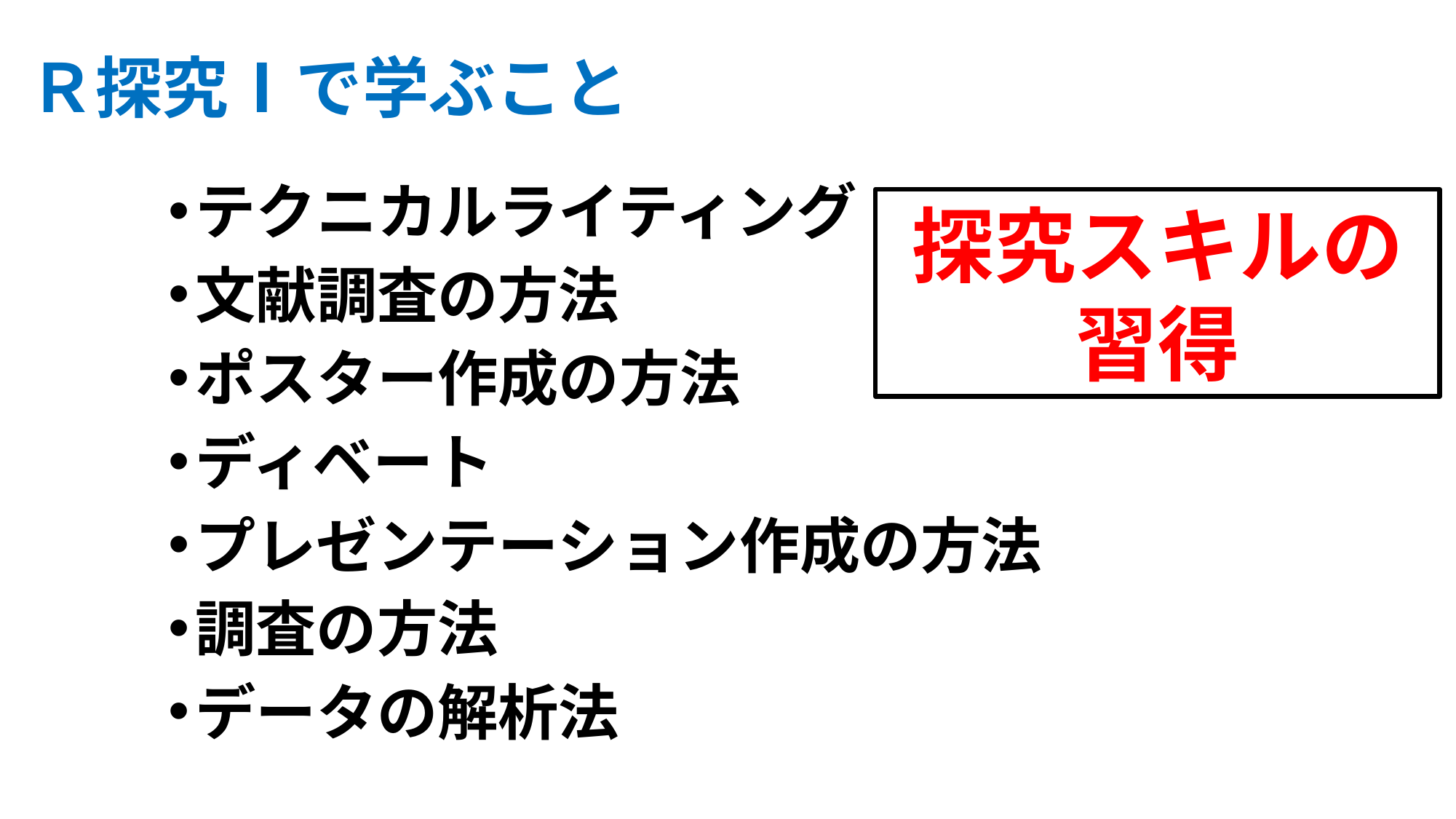

# Ｒ探究Ⅰで学ぶこと

テクニカルライティング
文献調査の方法
ポスター作成の方法
ディベート
プレゼンテーション作成の方法
調査の方法
データの解析法
探究スキルの
習得